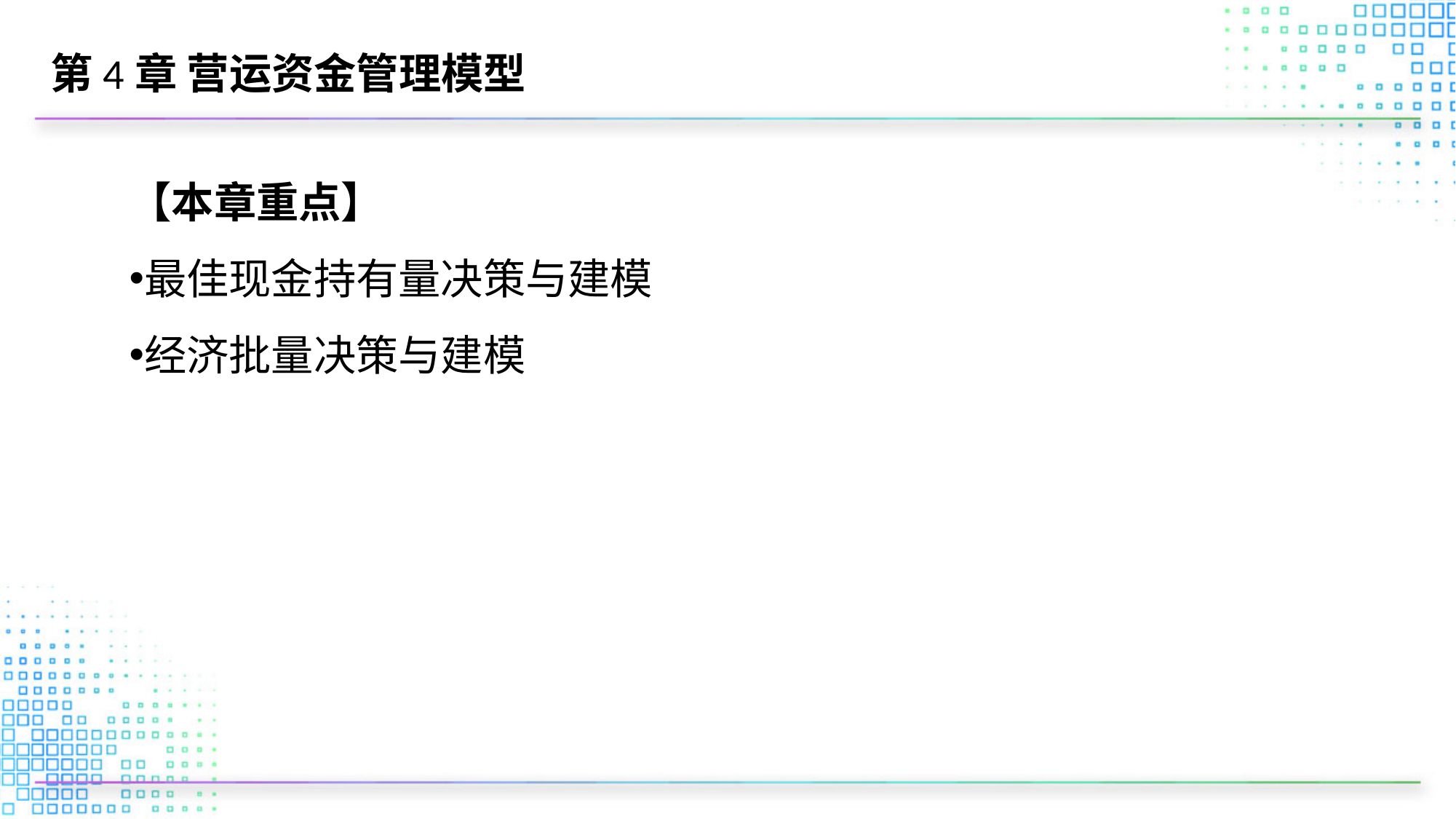

# 第4章 营运资金管理模型
【本章重点】
最佳现金持有量决策与建模
经济批量决策与建模